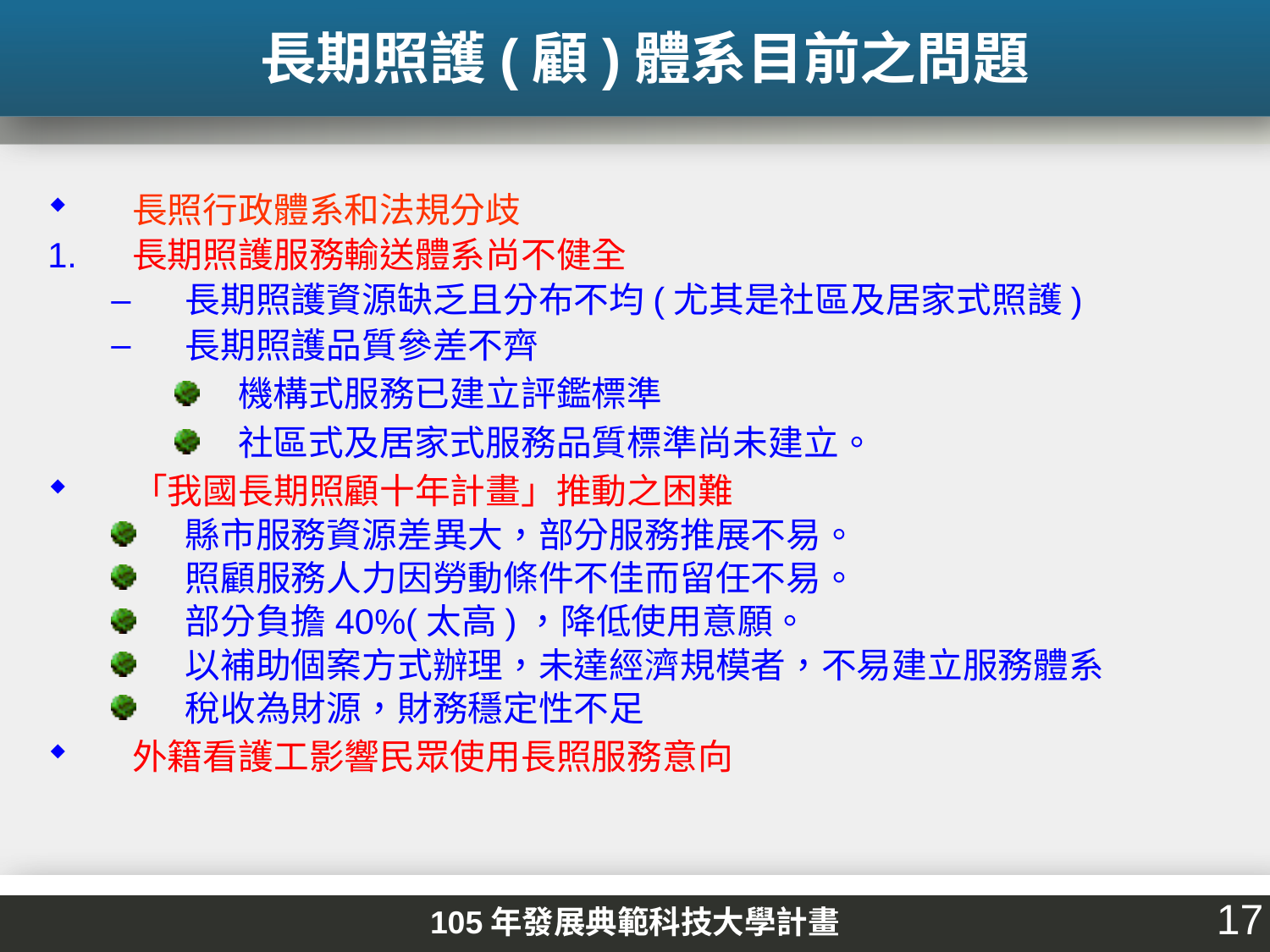

長期照護(顧)體系目前之問題
長照行政體系和法規分歧
長期照護服務輸送體系尚不健全
長期照護資源缺乏且分布不均(尤其是社區及居家式照護)
長期照護品質參差不齊
機構式服務已建立評鑑標準
社區式及居家式服務品質標準尚未建立。
「我國長期照顧十年計畫」推動之困難
縣市服務資源差異大，部分服務推展不易。
照顧服務人力因勞動條件不佳而留任不易。
部分負擔40%(太高)，降低使用意願。
以補助個案方式辦理，未達經濟規模者，不易建立服務體系
稅收為財源，財務穩定性不足
外籍看護工影響民眾使用長照服務意向